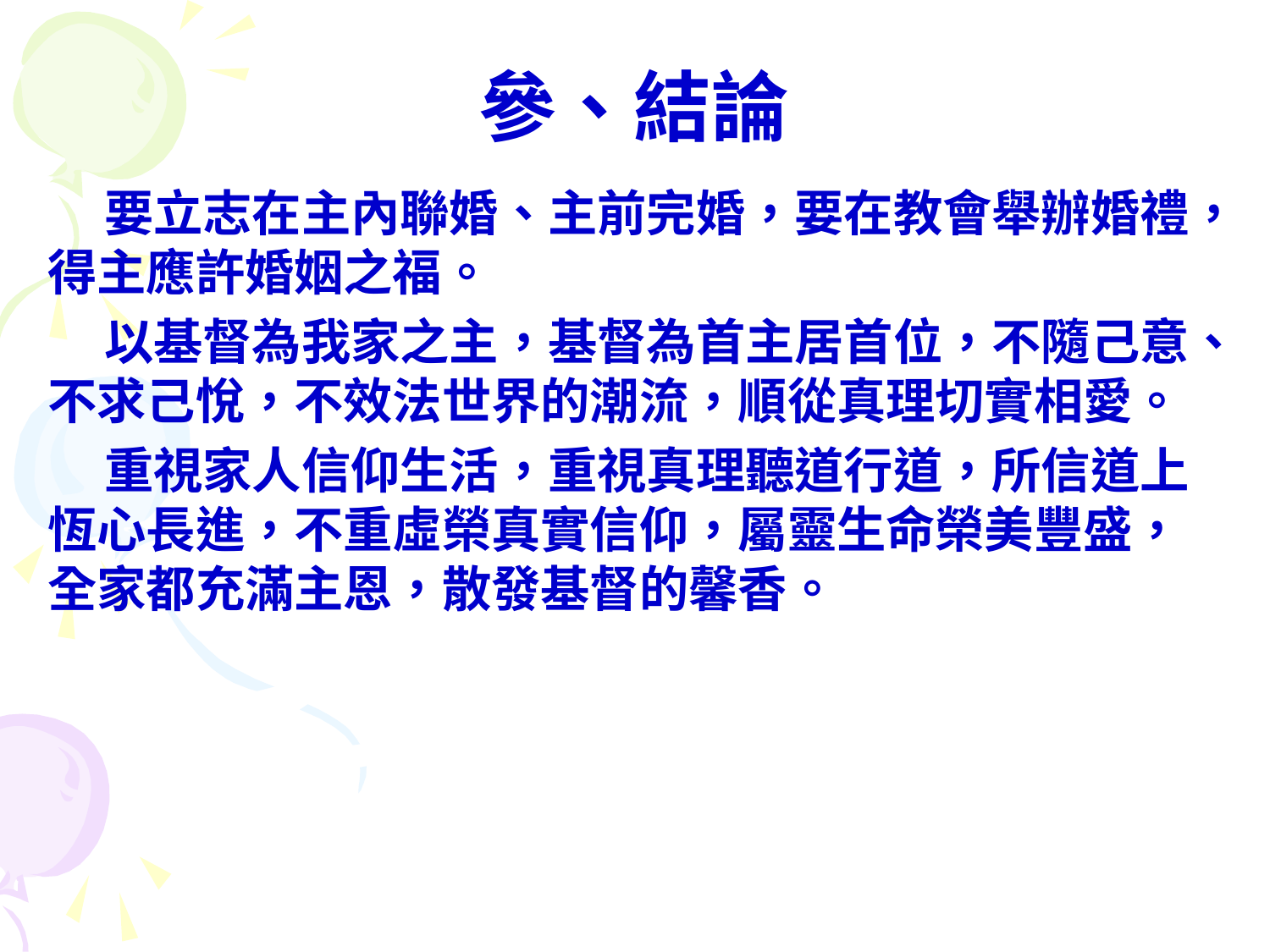

# 參、結論
    要立志在主內聯婚、主前完婚，要在教會舉辦婚禮，得主應許婚姻之福。
    以基督為我家之主，基督為首主居首位，不隨己意、不求己悅，不效法世界的潮流，順從真理切實相愛。
    重視家人信仰生活，重視真理聽道行道，所信道上恆心長進，不重虛榮真實信仰，屬靈生命榮美豐盛，全家都充滿主恩，散發基督的馨香。